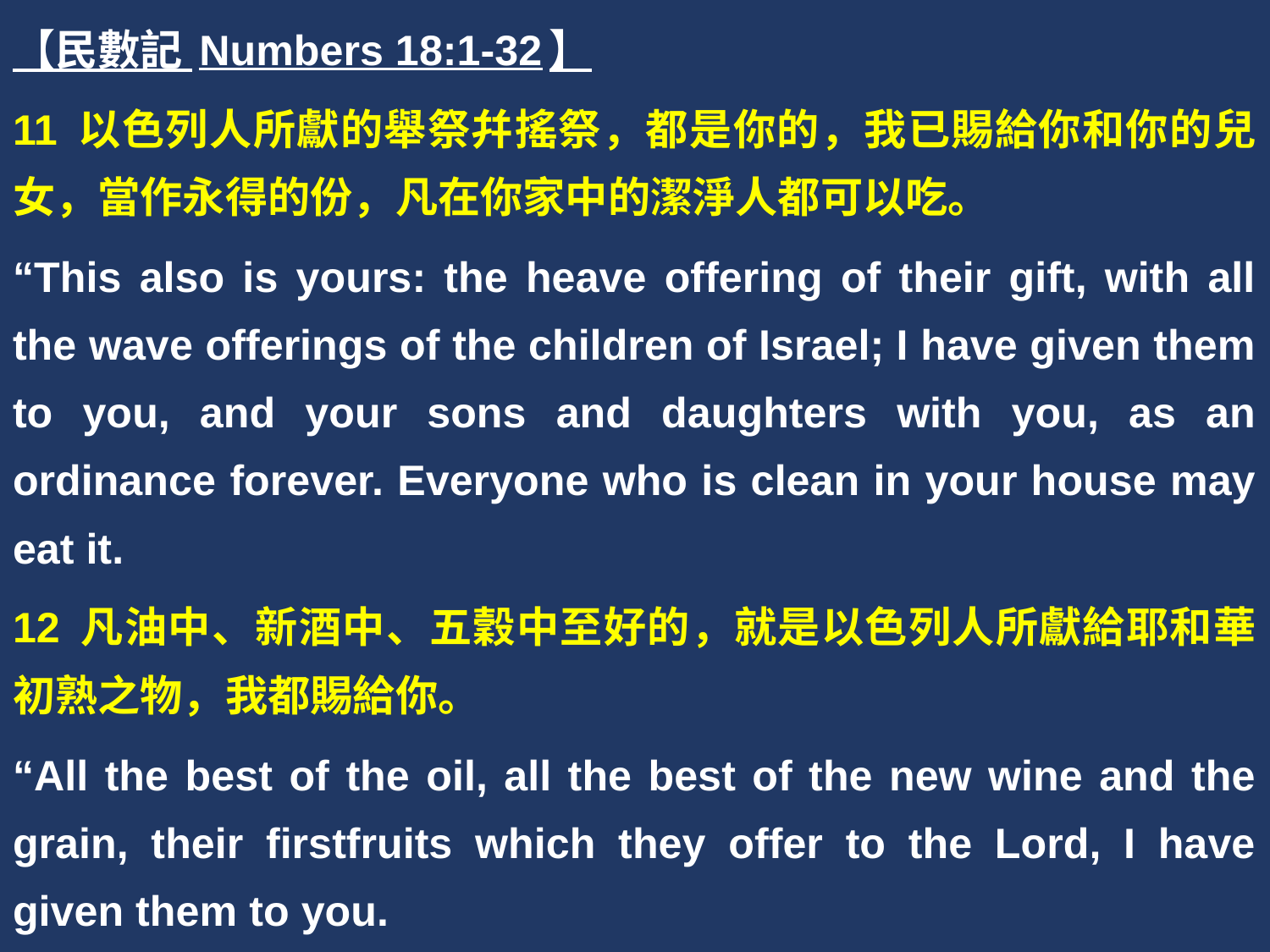

【民數記 Numbers 18:1-32】
11 以色列人所獻的舉祭幷搖祭，都是你的，我已賜給你和你的兒女，當作永得的份，凡在你家中的潔淨人都可以吃。
“This also is yours: the heave offering of their gift, with all the wave offerings of the children of Israel; I have given them to you, and your sons and daughters with you, as an ordinance forever. Everyone who is clean in your house may eat it.
12 凡油中、新酒中、五穀中至好的，就是以色列人所獻給耶和華初熟之物，我都賜給你。
“All the best of the oil, all the best of the new wine and the grain, their firstfruits which they offer to the Lord, I have given them to you.